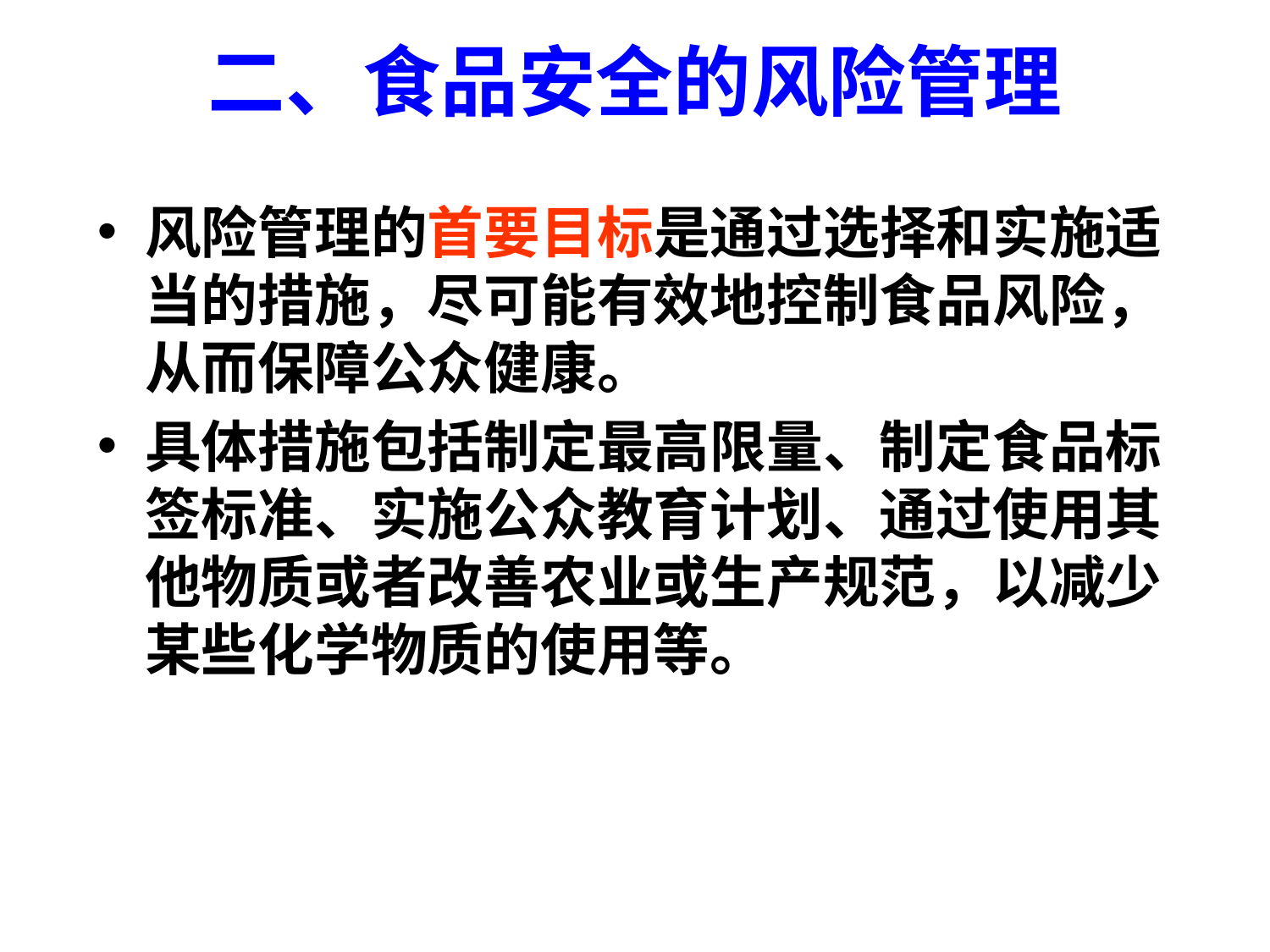

# 二、食品安全的风险管理
风险管理的首要目标是通过选择和实施适当的措施，尽可能有效地控制食品风险，从而保障公众健康。
具体措施包括制定最高限量、制定食品标签标准、实施公众教育计划、通过使用其他物质或者改善农业或生产规范，以减少某些化学物质的使用等。